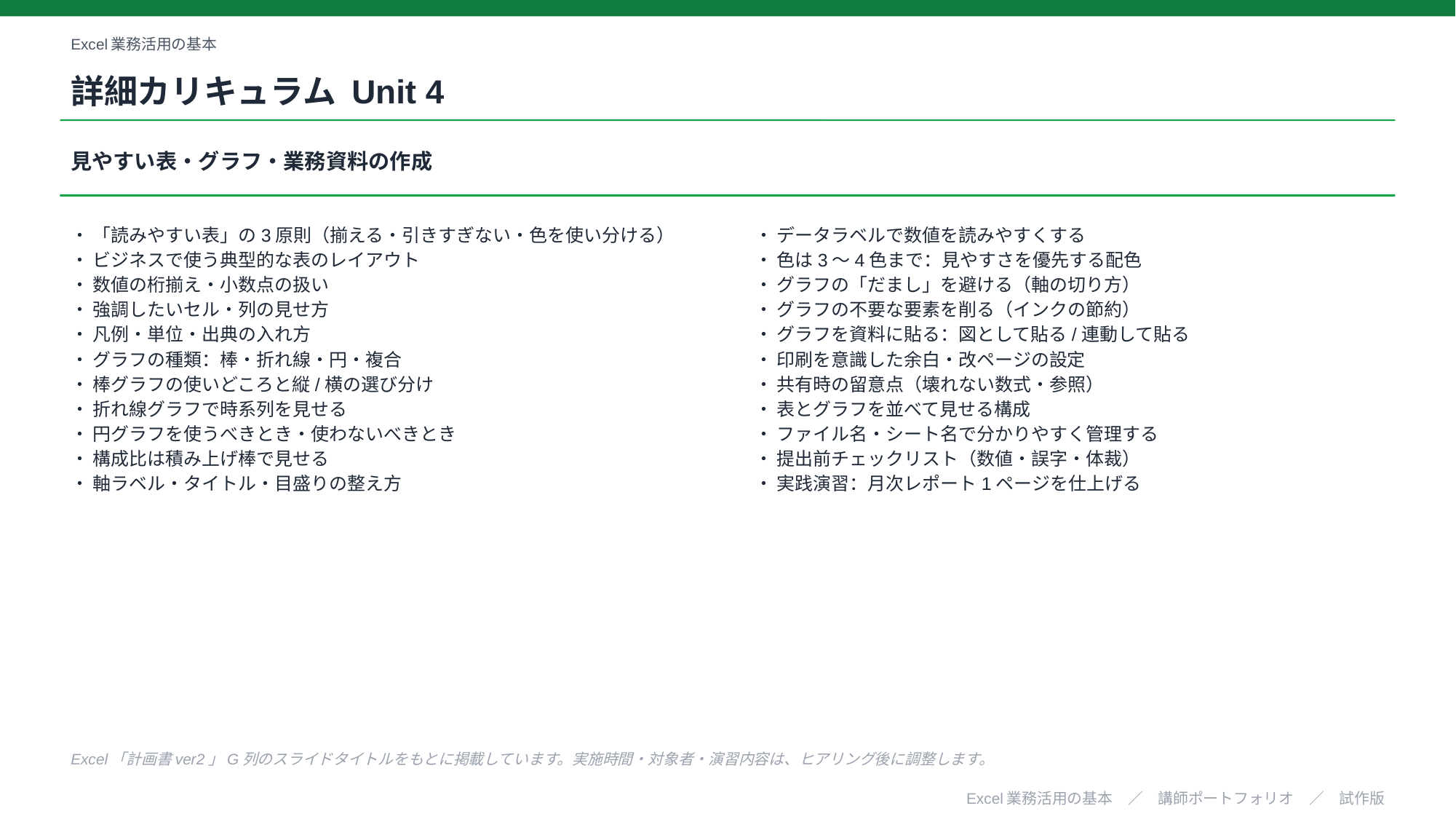

Excel業務活用の基本
詳細カリキュラム Unit 4

見やすい表・グラフ・業務資料の作成

・ 「読みやすい表」の3原則（揃える・引きすぎない・色を使い分ける）
・ ビジネスで使う典型的な表のレイアウト
・ 数値の桁揃え・小数点の扱い
・ 強調したいセル・列の見せ方
・ 凡例・単位・出典の入れ方
・ グラフの種類：棒・折れ線・円・複合
・ 棒グラフの使いどころと縦/横の選び分け
・ 折れ線グラフで時系列を見せる
・ 円グラフを使うべきとき・使わないべきとき
・ 構成比は積み上げ棒で見せる
・ 軸ラベル・タイトル・目盛りの整え方
・ データラベルで数値を読みやすくする
・ 色は3〜4色まで：見やすさを優先する配色
・ グラフの「だまし」を避ける（軸の切り方）
・ グラフの不要な要素を削る（インクの節約）
・ グラフを資料に貼る：図として貼る/連動して貼る
・ 印刷を意識した余白・改ページの設定
・ 共有時の留意点（壊れない数式・参照）
・ 表とグラフを並べて見せる構成
・ ファイル名・シート名で分かりやすく管理する
・ 提出前チェックリスト（数値・誤字・体裁）
・ 実践演習：月次レポート1ページを仕上げる
Excel「計画書ver2」G列のスライドタイトルをもとに掲載しています。実施時間・対象者・演習内容は、ヒアリング後に調整します。
Excel業務活用の基本　／　講師ポートフォリオ　／　試作版